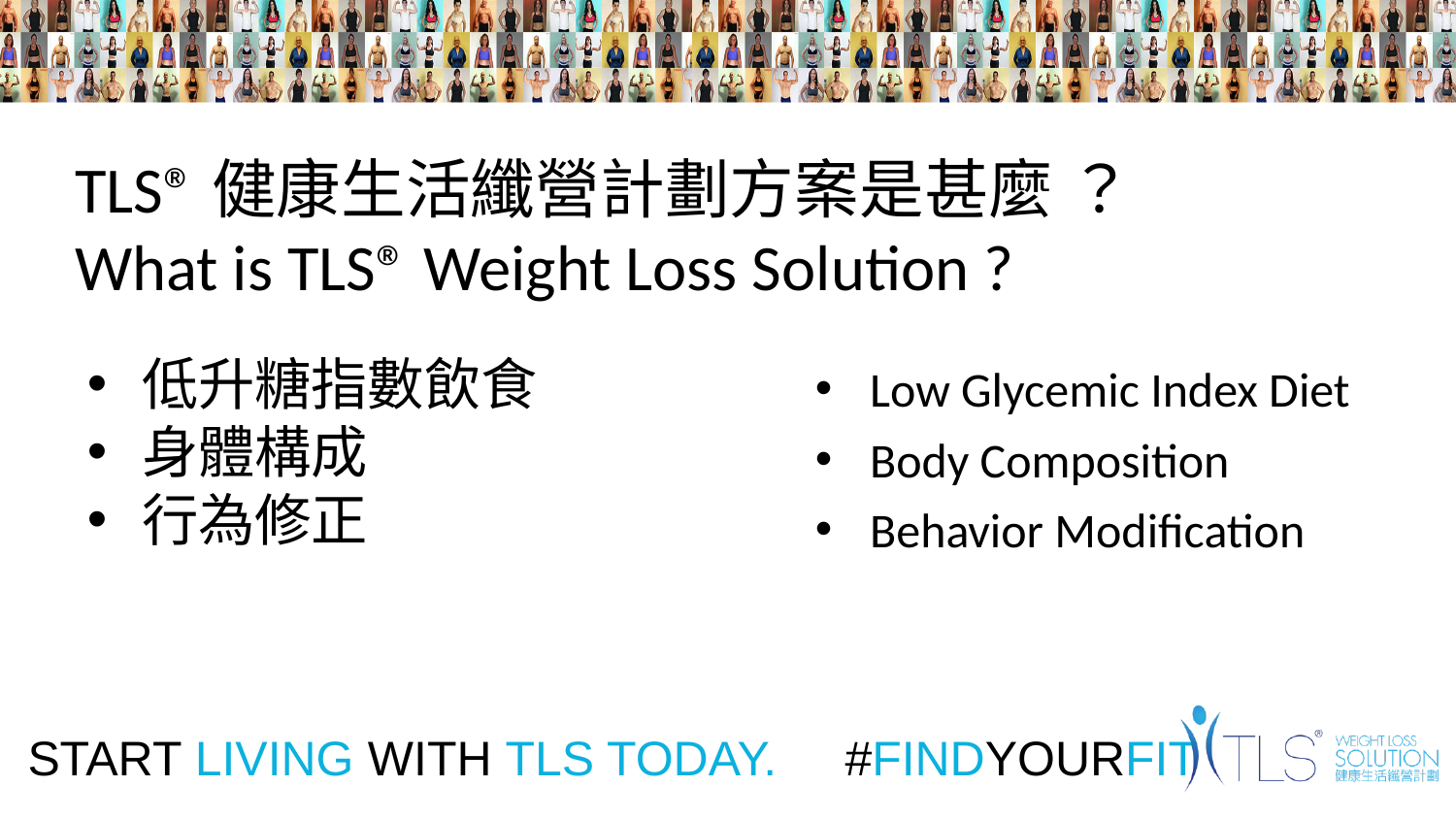

TLS®健康生活纖營計劃方案是甚麼 ？
What is TLS® Weight Loss Solution ?
低升糖指數飲食
身體構成
行為修正
Low Glycemic Index Diet
Body Composition
Behavior Modification